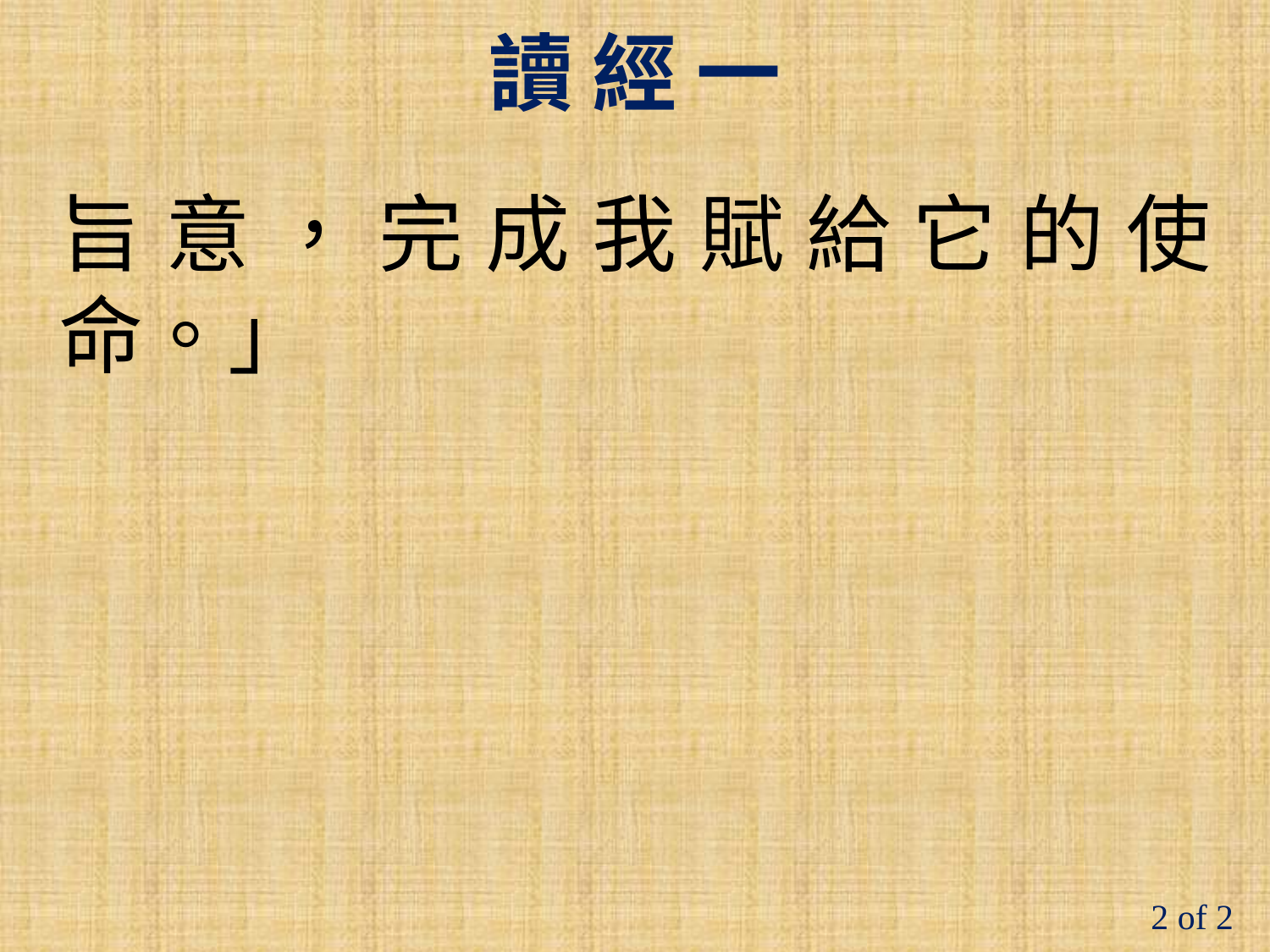

讀 經 一

旨意，完成我賦給它的使命。」
#
2 of 2